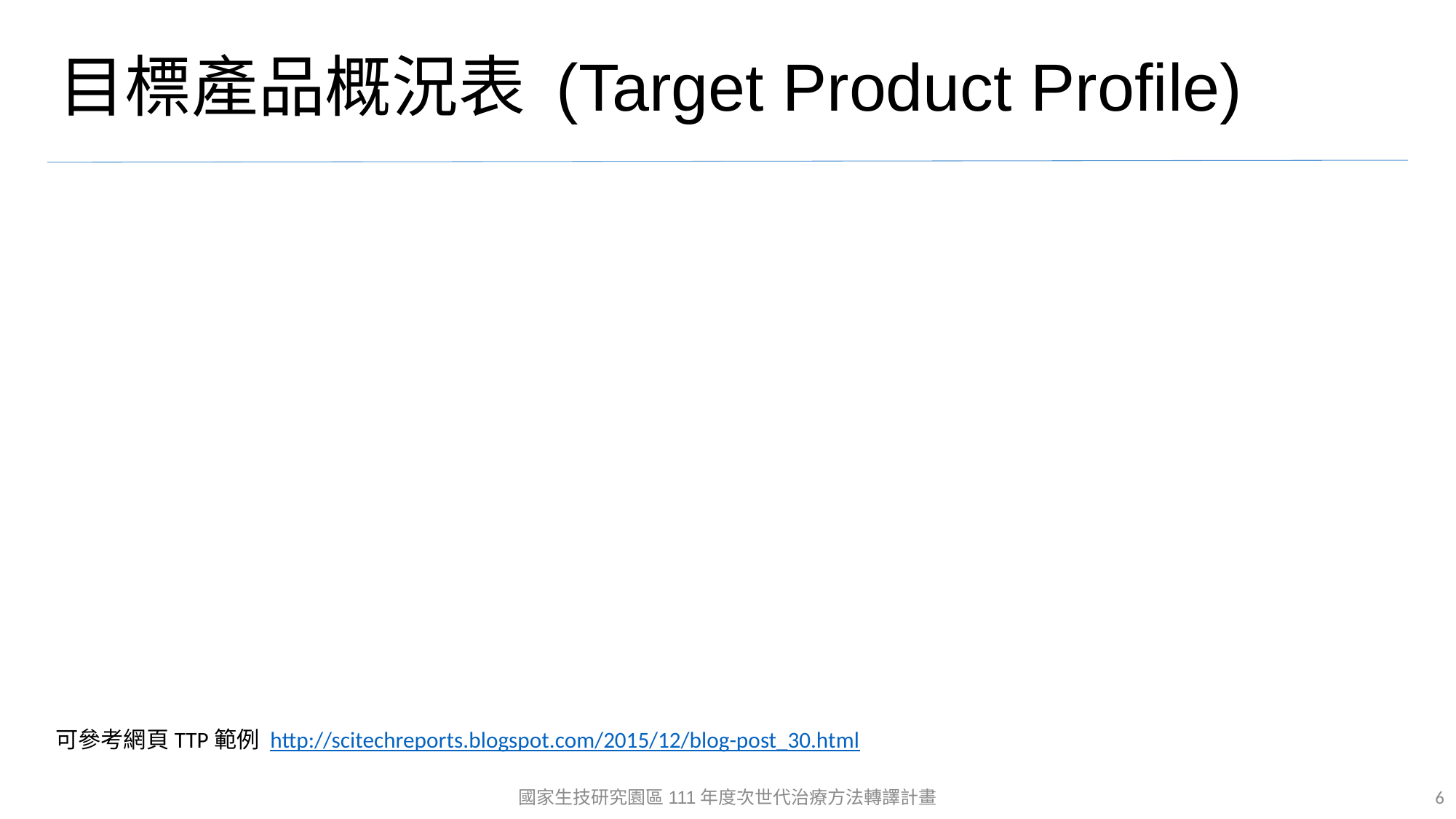

# 目標產品概況表 (Target Product Profile)

可參考網頁TTP範例 http://scitechreports.blogspot.com/2015/12/blog-post_30.html
國家生技研究園區111年度次世代治療方法轉譯計畫
6